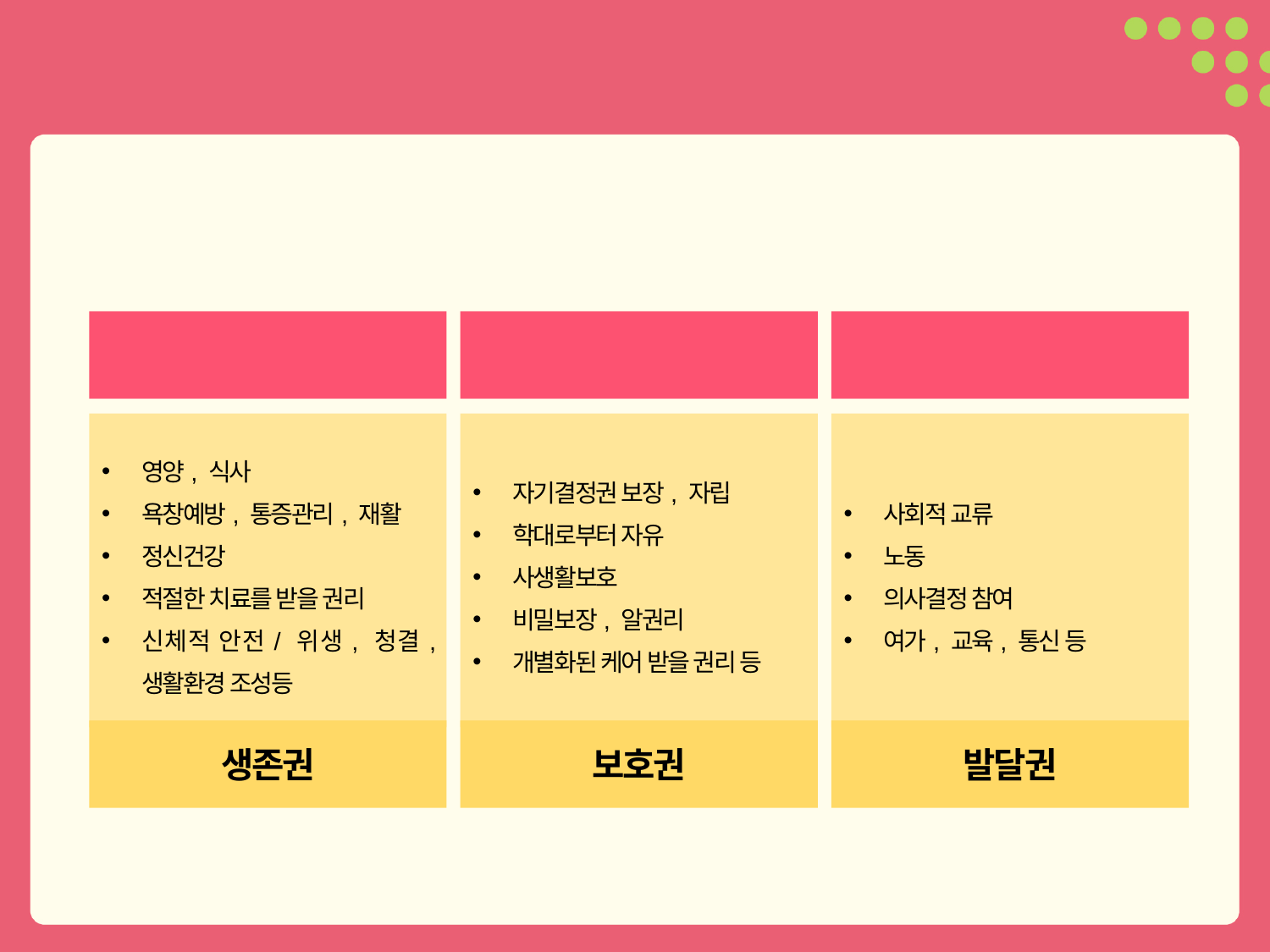

건강 & 안전권
존엄과 자기결정권
참여권

영양, 식사
욕창예방, 통증관리, 재활
정신건강
적절한 치료를 받을 권리
신체적 안전/ 위생, 청결, 생활환경 조성등

자기결정권 보장, 자립
학대로부터 자유
사생활보호
비밀보장, 알권리
개별화된 케어 받을 권리 등
사회적 교류
노동
의사결정 참여
여가, 교육, 통신 등
생존권
보호권
발달권
10